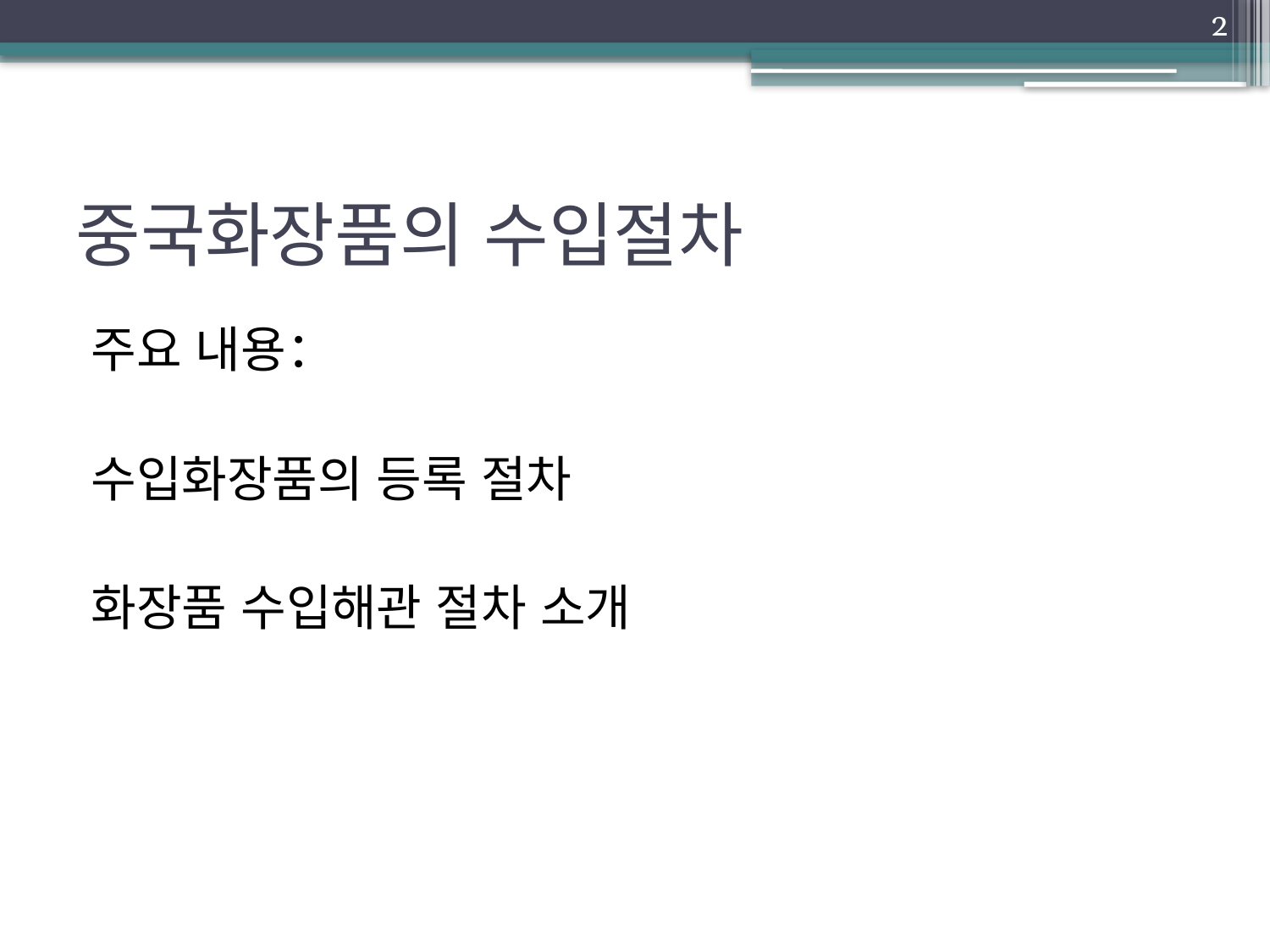

2
# 중국화장품의 수입절차
주요 내용：

수입화장품의 등록 절차

화장품 수입해관 절차 소개